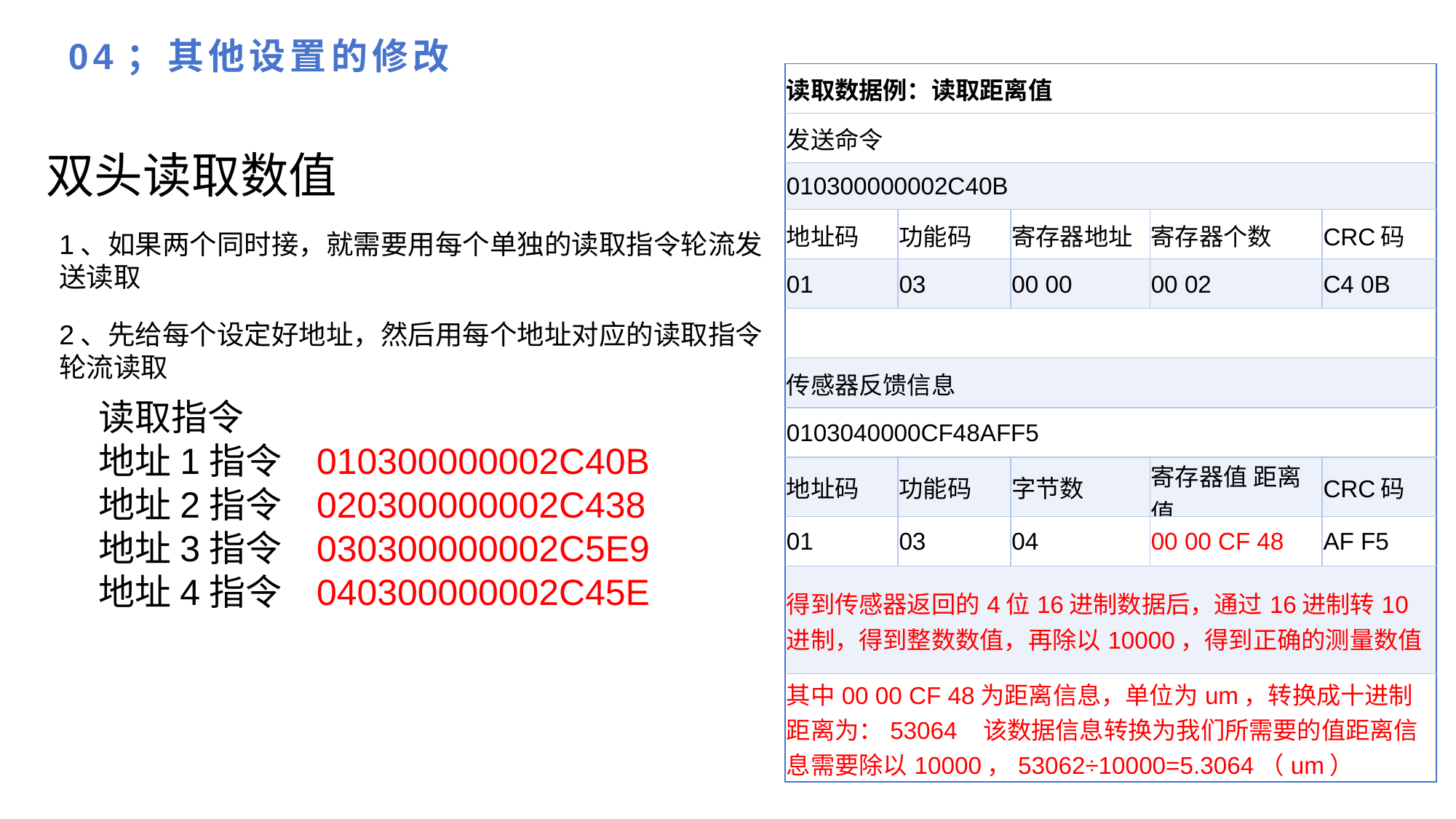

04；其他设置的修改
| 读取数据例：读取距离值 |  |  |  |  |
| --- | --- | --- | --- | --- |
| 发送命令 |  |  |  |  |
| 010300000002C40B |  |  |  |  |
| 地址码 | 功能码 | 寄存器地址 | 寄存器个数 | CRC码 |
| 01 | 03 | 00 00 | 00 02 | C4 0B |
|  |  |  |  |  |
| 传感器反馈信息 |  |  |  |  |
| 0103040000CF48AFF5 |  |  |  |  |
| 地址码 | 功能码 | 字节数 | 寄存器值 距离值 | CRC码 |
| 01 | 03 | 04 | 00 00 CF 48 | AF F5 |
| 得到传感器返回的4位16进制数据后，通过16进制转10进制，得到整数数值，再除以10000，得到正确的测量数值 |  |  |  |  |
| 其中00 00 CF 48为距离信息，单位为um，转换成十进制距离为：53064 该数据信息转换为我们所需要的值距离信息需要除以10000，53062÷10000=5.3064（um） |  |  |  |  |
双头读取数值
1、如果两个同时接，就需要用每个单独的读取指令轮流发送读取
2、先给每个设定好地址，然后用每个地址对应的读取指令轮流读取
读取指令
地址1指令	010300000002C40B
地址2指令	020300000002C438
地址3指令	030300000002C5E9
地址4指令	040300000002C45E